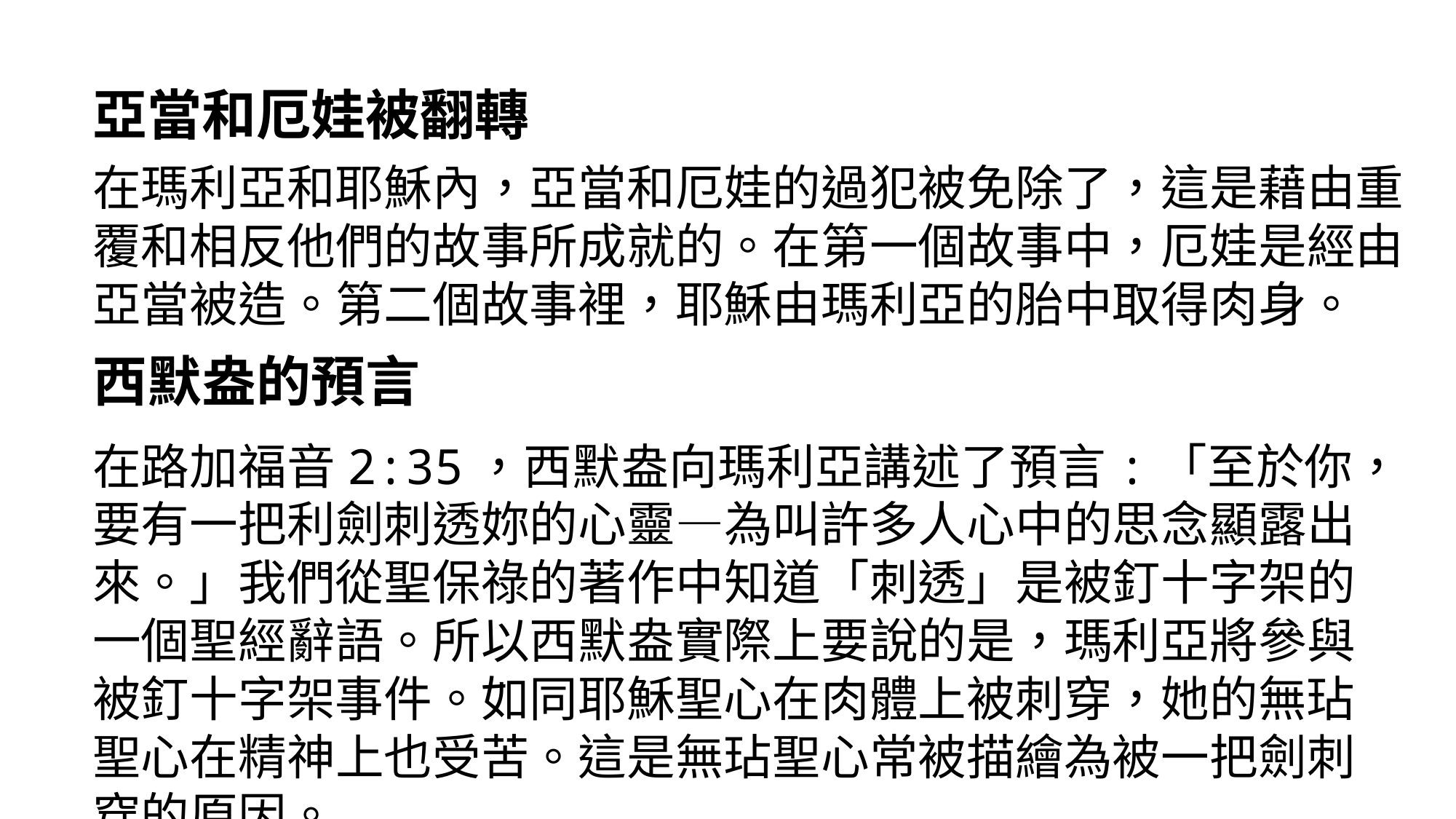

亞當和厄娃被翻轉
在瑪利亞和耶穌內，亞當和厄娃的過犯被免除了，這是藉由重覆和相反他們的故事所成就的。在第一個故事中，厄娃是經由亞當被造。第二個故事裡，耶穌由瑪利亞的胎中取得肉身。
西默盎的預言
在路加福音2:35，西默盎向瑪利亞講述了預言:「至於你，要有一把利劍刺透妳的心靈—為叫許多人心中的思念顯露出來。」我們從聖保祿的著作中知道「刺透」是被釘十字架的一個聖經辭語。所以西默盎實際上要說的是，瑪利亞將參與被釘十字架事件。如同耶穌聖心在肉體上被刺穿，她的無玷聖心在精神上也受苦。這是無玷聖心常被描繪為被一把劍刺穿的原因。